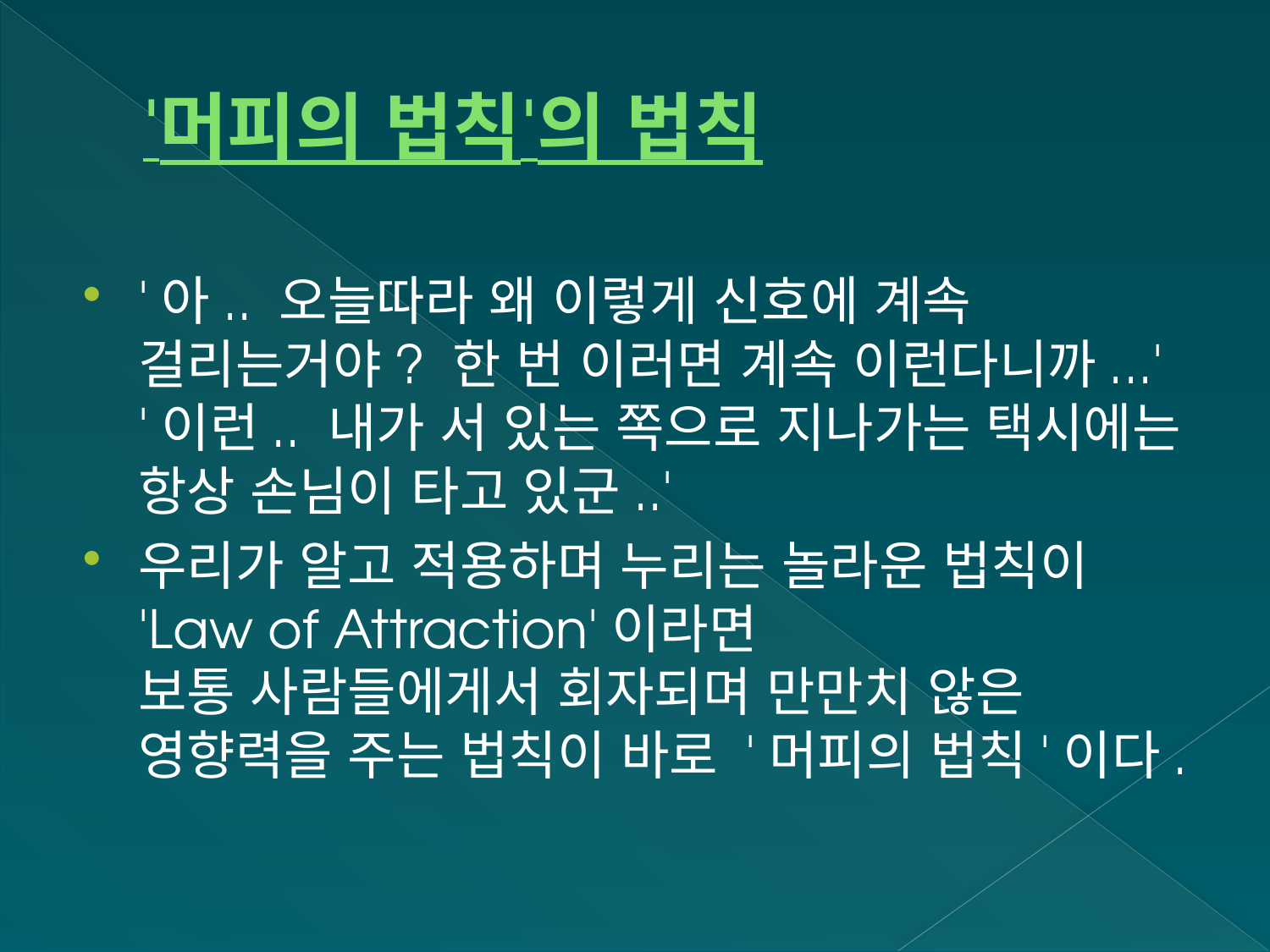

# '머피의 법칙'의 법칙
'아.. 오늘따라 왜 이렇게 신호에 계속 걸리는거야? 한 번 이러면 계속 이런다니까...'
'이런.. 내가 서 있는 쪽으로 지나가는 택시에는 항상 손님이 타고 있군..'
우리가 알고 적용하며 누리는 놀라운 법칙이 'Law of Attraction'이라면
보통 사람들에게서 회자되며 만만치 않은 영향력을 주는 법칙이 바로 '머피의 법칙'이다.